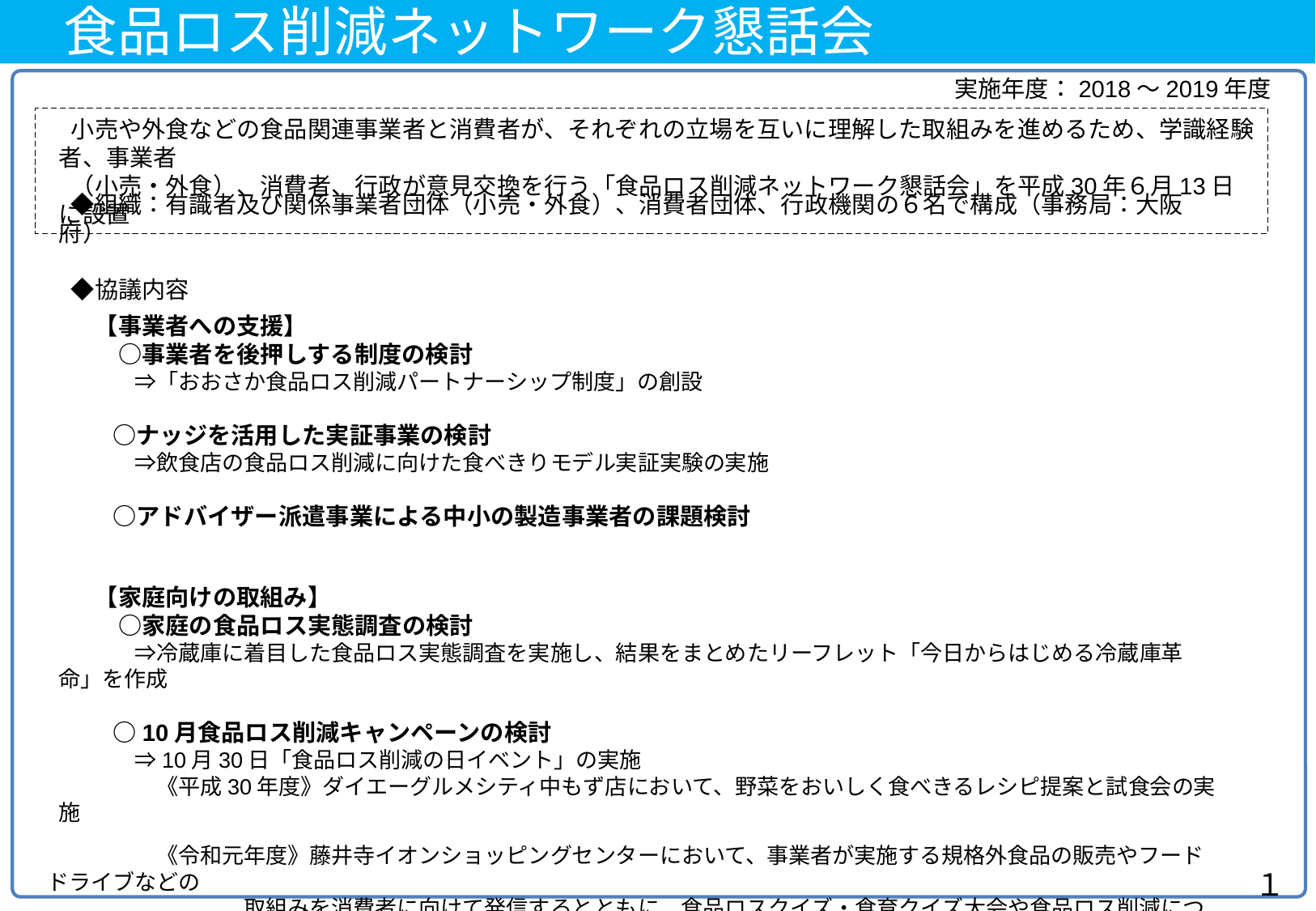

食品ロス削減ネットワーク懇話会

実施年度：2018～2019年度
　小売や外食などの食品関連事業者と消費者が、それぞれの立場を互いに理解した取組みを進めるため、学識経験者、事業者
　（小売・外食）、消費者、行政が意見交換を行う「食品ロス削減ネットワーク懇話会」を平成30年６月13日に設置
　◆組織：有識者及び関係事業者団体（小売・外食）、消費者団体、行政機関の６名で構成（事務局：大阪府）

　◆協議内容

　　【事業者への支援】
　　　○事業者を後押しする制度の検討
　　　　⇒「おおさか食品ロス削減パートナーシップ制度」の創設

　　　○ナッジを活用した実証事業の検討
　　　　⇒飲食店の食品ロス削減に向けた食べきりモデル実証実験の実施

　　　○アドバイザー派遣事業による中小の製造事業者の課題検討

　　【家庭向けの取組み】
　　　○家庭の食品ロス実態調査の検討
　　　　⇒冷蔵庫に着目した食品ロス実態調査を実施し、結果をまとめたリーフレット「今日からはじめる冷蔵庫革命」を作成

　　　○10月食品ロス削減キャンペーンの検討
　　　　⇒10月30日「食品ロス削減の日イベント」の実施
　　　　　《平成30年度》ダイエーグルメシティ中もず店において、野菜をおいしく食べきるレシピ提案と試食会の実施

　　　　　《令和元年度》藤井寺イオンショッピングセンターにおいて、事業者が実施する規格外食品の販売やフードドライブなどの
　　　　　　　　　取組みを消費者に向けて発信するとともに、食品ロスクイズ・食育クイズ大会や食品ロス削減につ
　　　　　　　　　ながる食育や健康についての消費者啓発を実施

１